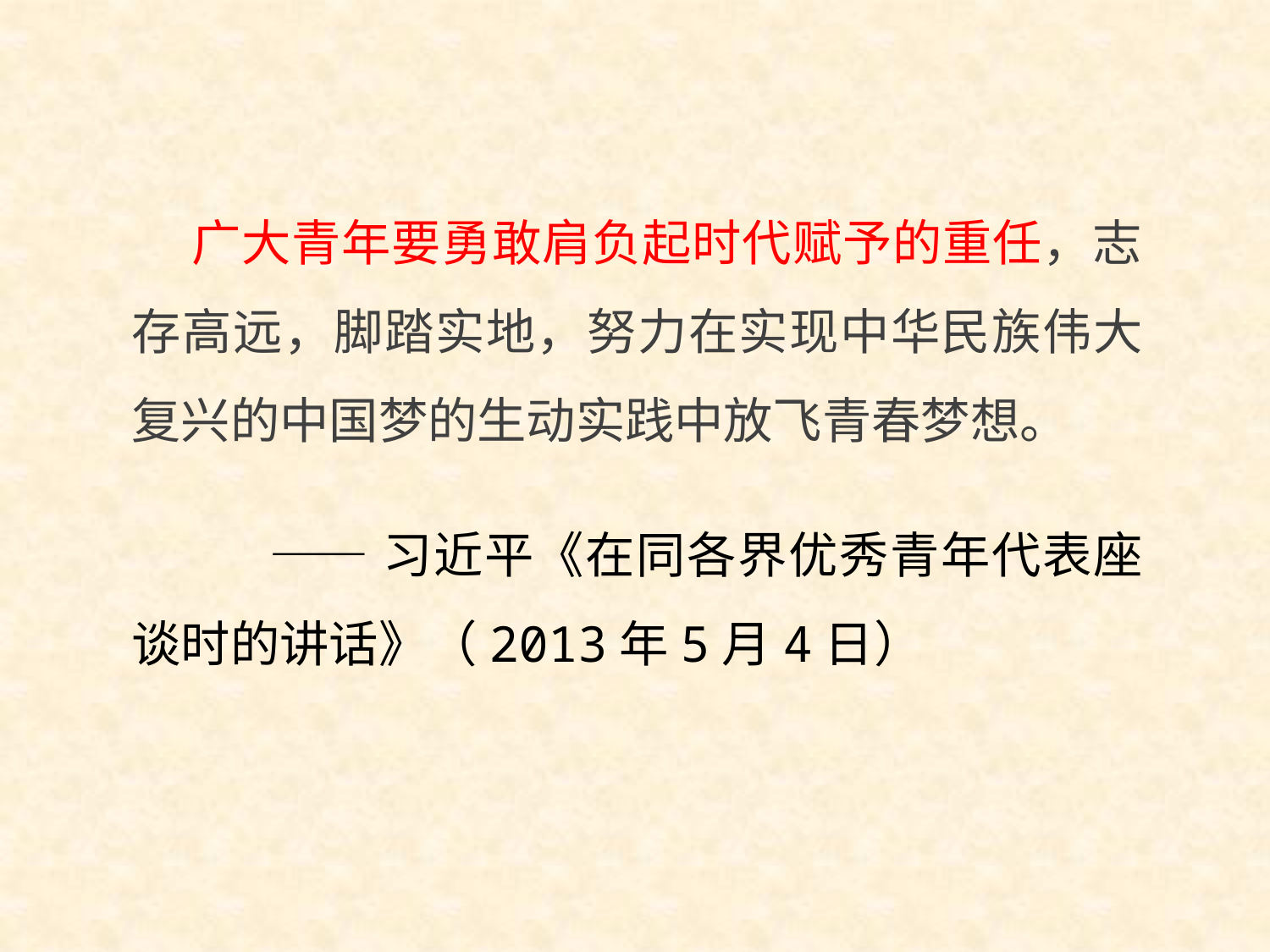

广大青年要勇敢肩负起时代赋予的重任，志存高远，脚踏实地，努力在实现中华民族伟大复兴的中国梦的生动实践中放飞青春梦想。

           ——习近平《在同各界优秀青年代表座谈时的讲话》（2013年5月4日）

107